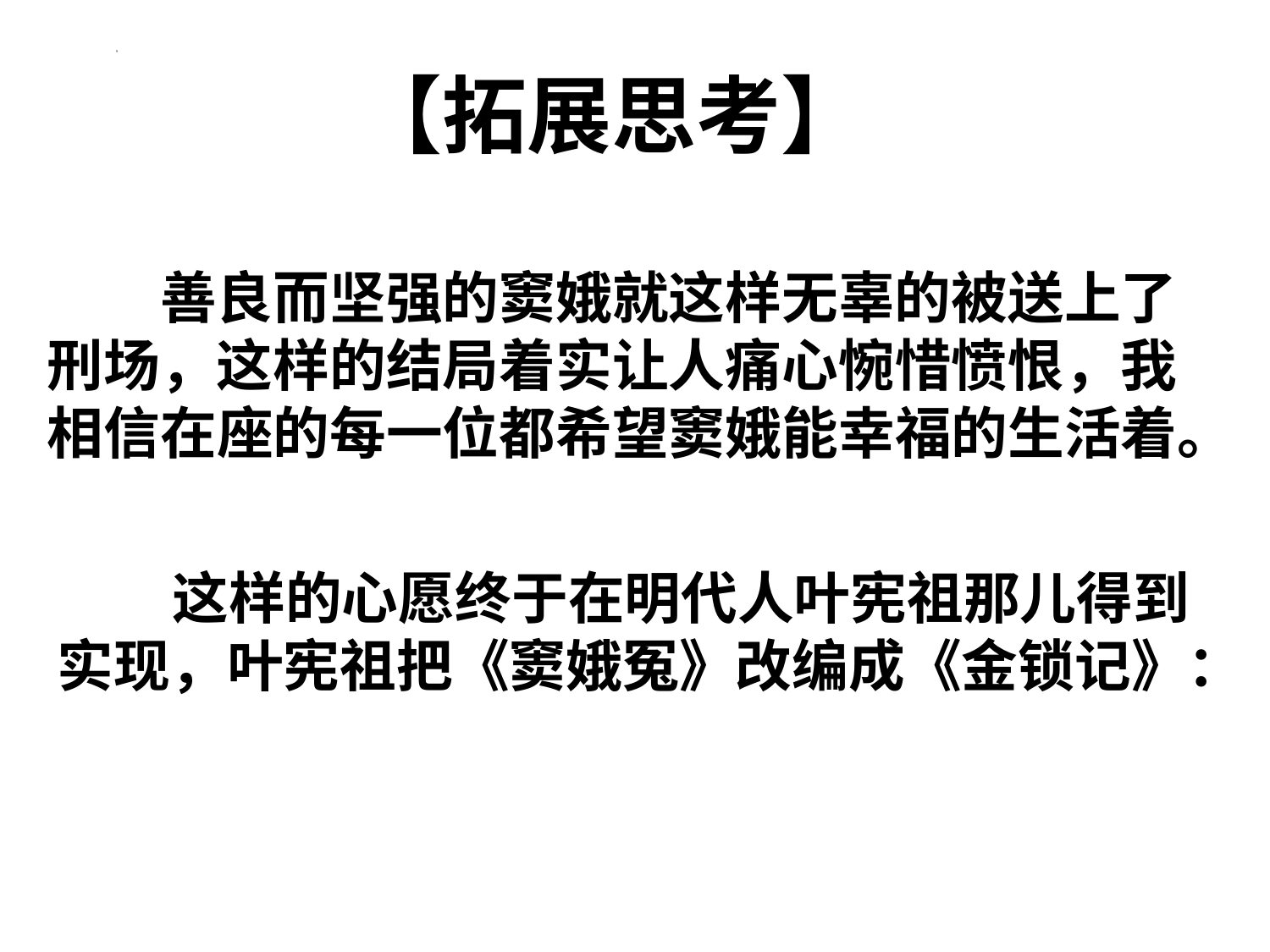

【拓展思考】
         善良而坚强的窦娥就这样无辜的被送上了刑场，这样的结局着实让人痛心惋惜愤恨，我相信在座的每一位都希望窦娥能幸福的生活着。
           这样的心愿终于在明代人叶宪祖那儿得到实现，叶宪祖把《窦娥冤》改编成《金锁记》：